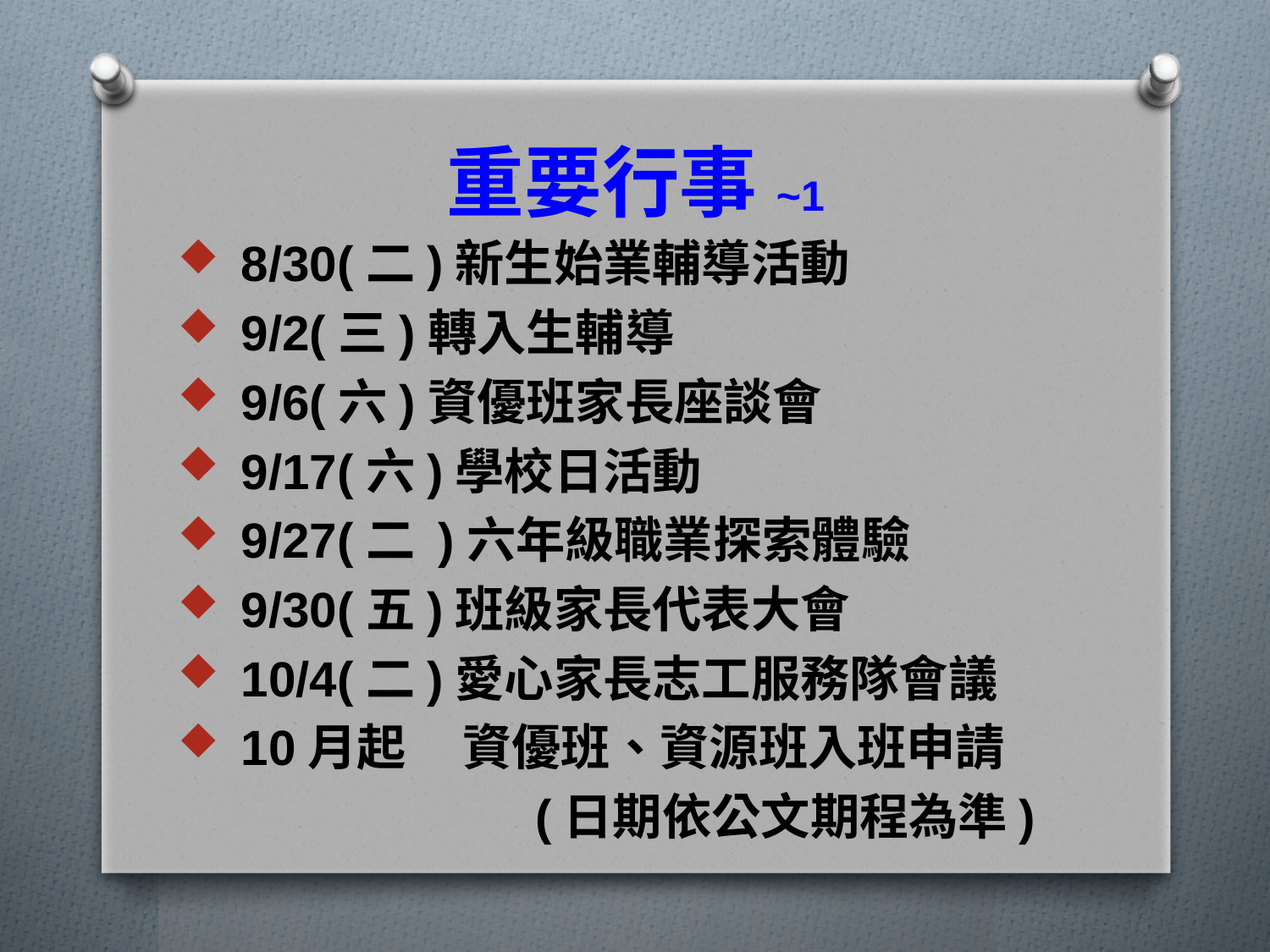

# 重要行事~1
8/30(二)新生始業輔導活動
9/2(三)轉入生輔導
9/6(六)資優班家長座談會
9/17(六)學校日活動
9/27(二 )六年級職業探索體驗
9/30(五)班級家長代表大會
10/4(二)愛心家長志工服務隊會議
10月起     資優班、資源班入班申請
                          (日期依公文期程為準)